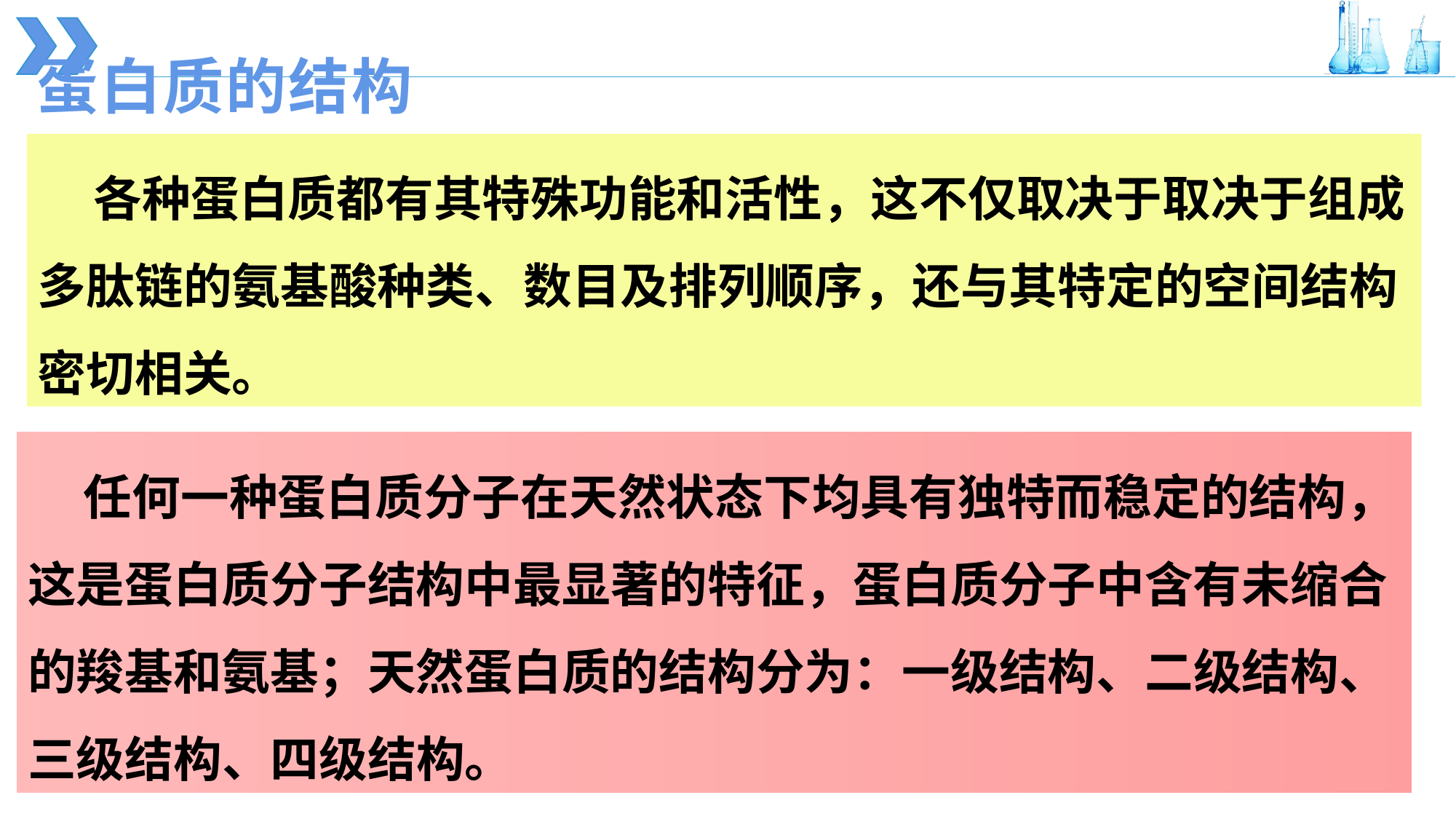

蛋白质的结构
    各种蛋白质都有其特殊功能和活性，这不仅取决于取决于组成多肽链的氨基酸种类、数目及排列顺序，还与其特定的空间结构密切相关。
    任何一种蛋白质分子在天然状态下均具有独特而稳定的结构，这是蛋白质分子结构中最显著的特征，蛋白质分子中含有未缩合的羧基和氨基；天然蛋白质的结构分为：一级结构、二级结构、三级结构、四级结构。